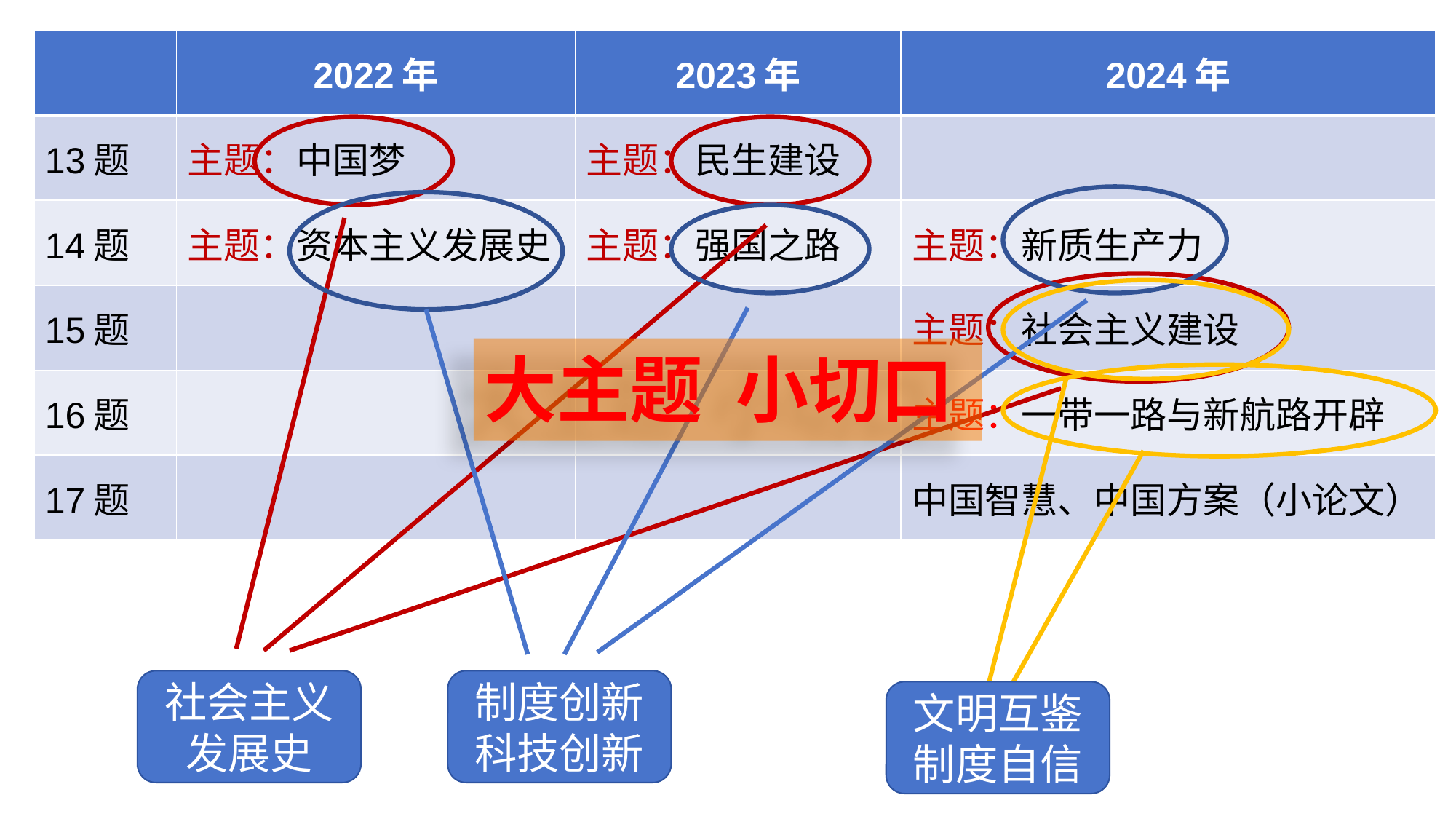

|  | 2022年 | 2023年 | 2024年 |
| --- | --- | --- | --- |
| 13题 | 主题：中国梦 | 主题：民生建设 |  |
| 14题 | 主题：资本主义发展史 | 主题：强国之路 | 主题：新质生产力 |
| 15题 |  |  | 主题：社会主义建设 |
| 16题 |  |  | 主题：一带一路与新航路开辟 |
| 17题 |  |  | 中国智慧、中国方案（小论文） |

大主题  小切口

社会主义发展史
制度创新
科技创新
文明互鉴
制度自信